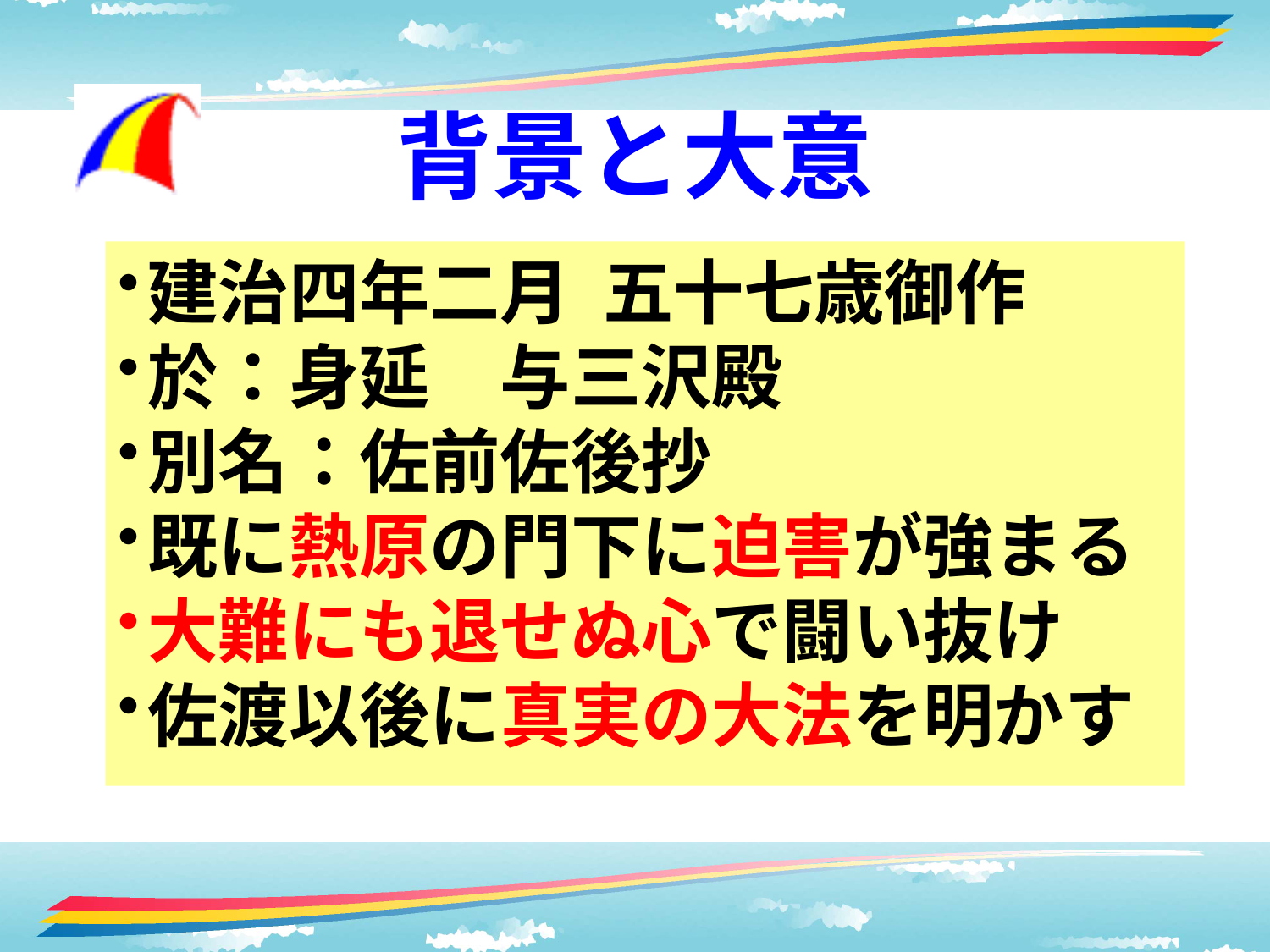

# 背景と大意
建治四年二月  五十七歳御作
於：身延　与三沢殿
別名：佐前佐後抄
既に熱原の門下に迫害が強まる
大難にも退せぬ心で闘い抜け
佐渡以後に真実の大法を明かす